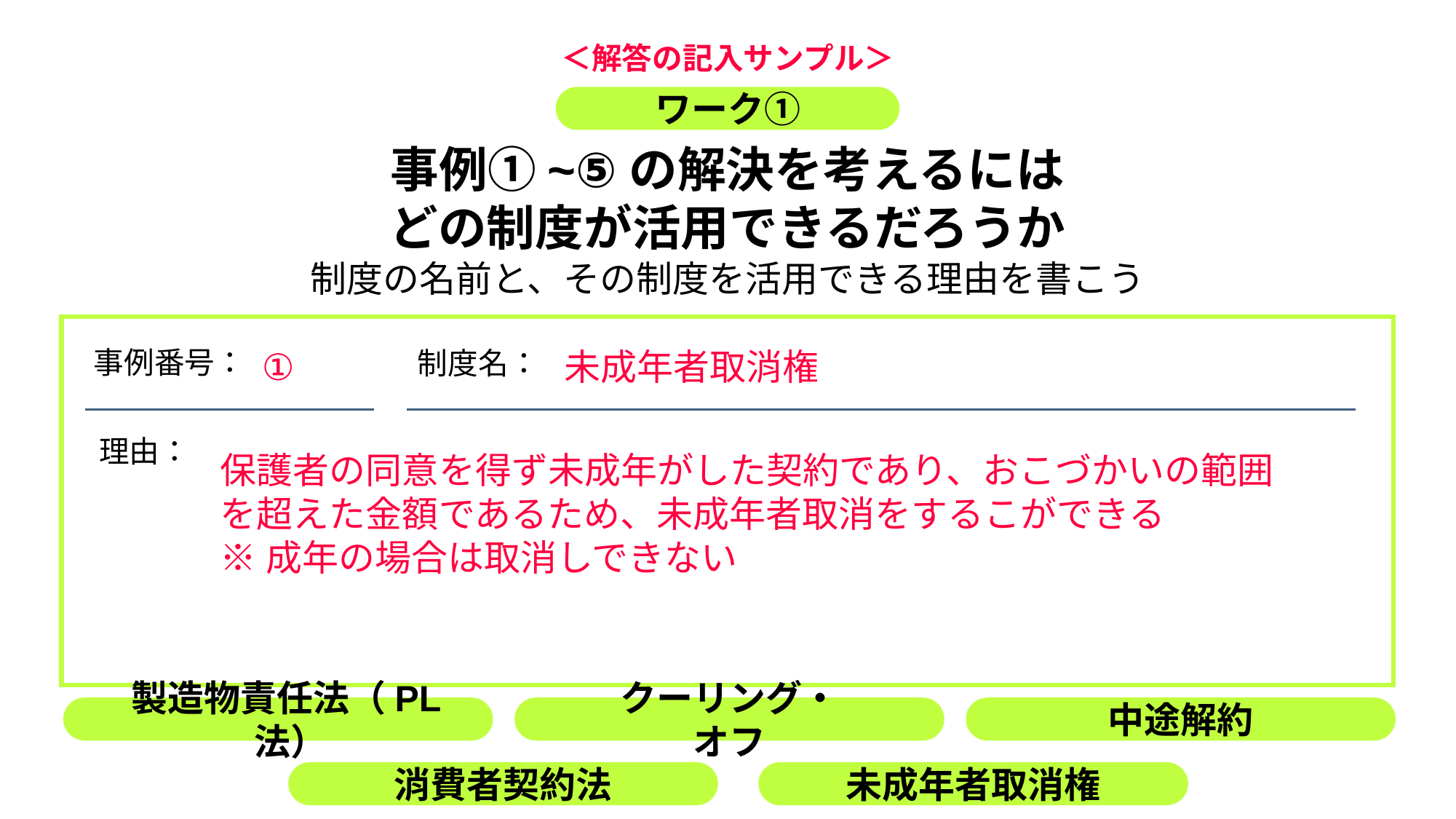

＜解答の記入サンプル＞
未成年者取消権
①
保護者の同意を得ず未成年がした契約であり、おこづかいの範囲を超えた金額であるため、未成年者取消をするこができる
※成年の場合は取消しできない

製造物責任法（PL法）

クーリング・オフ

中途解約

消費者契約法

未成年者取消権